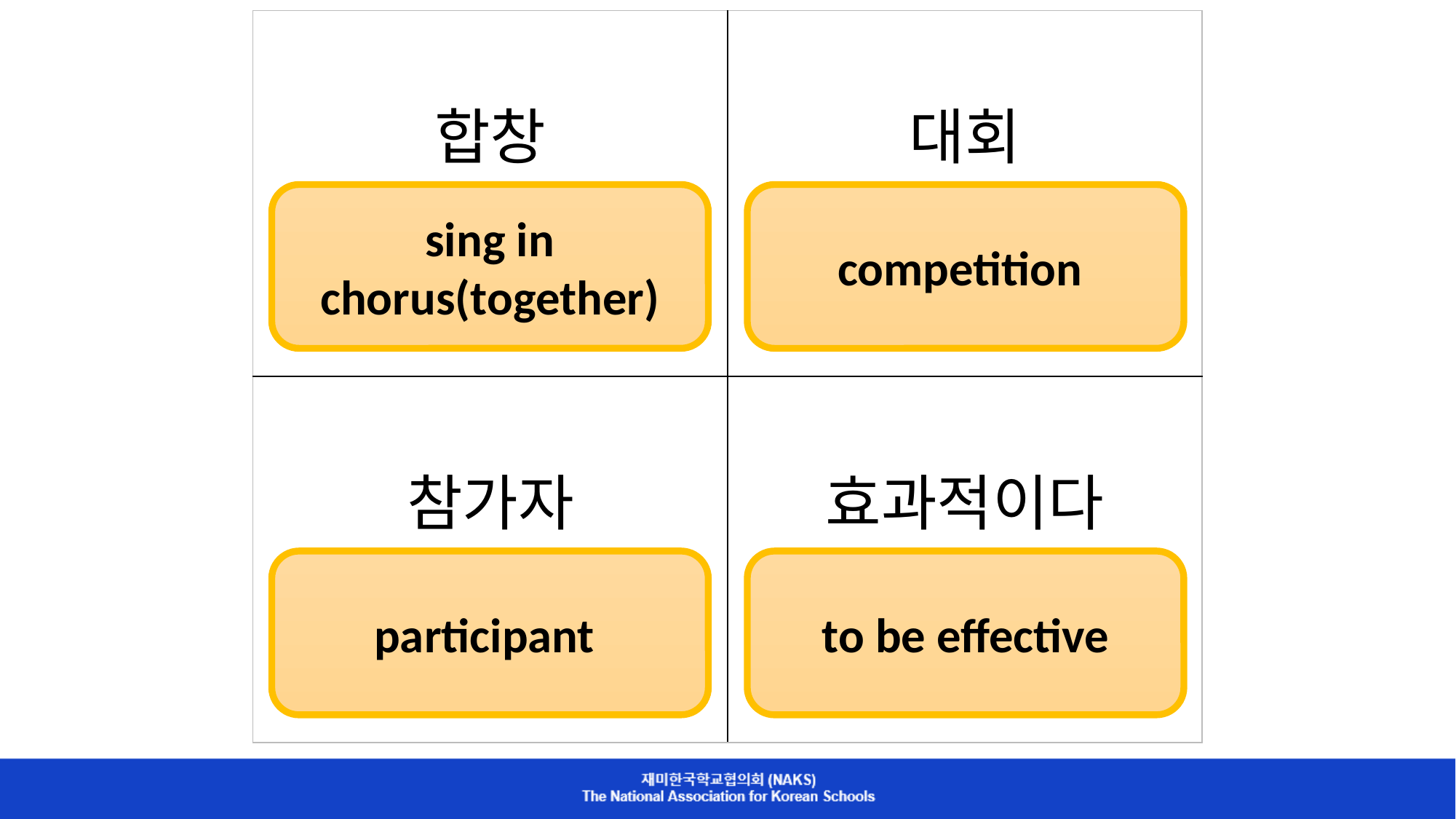

| 합창 | 대회 |
| --- | --- |
| 참가자 | 효과적이다 |
sing in chorus(together)
competition
participant
to be effective